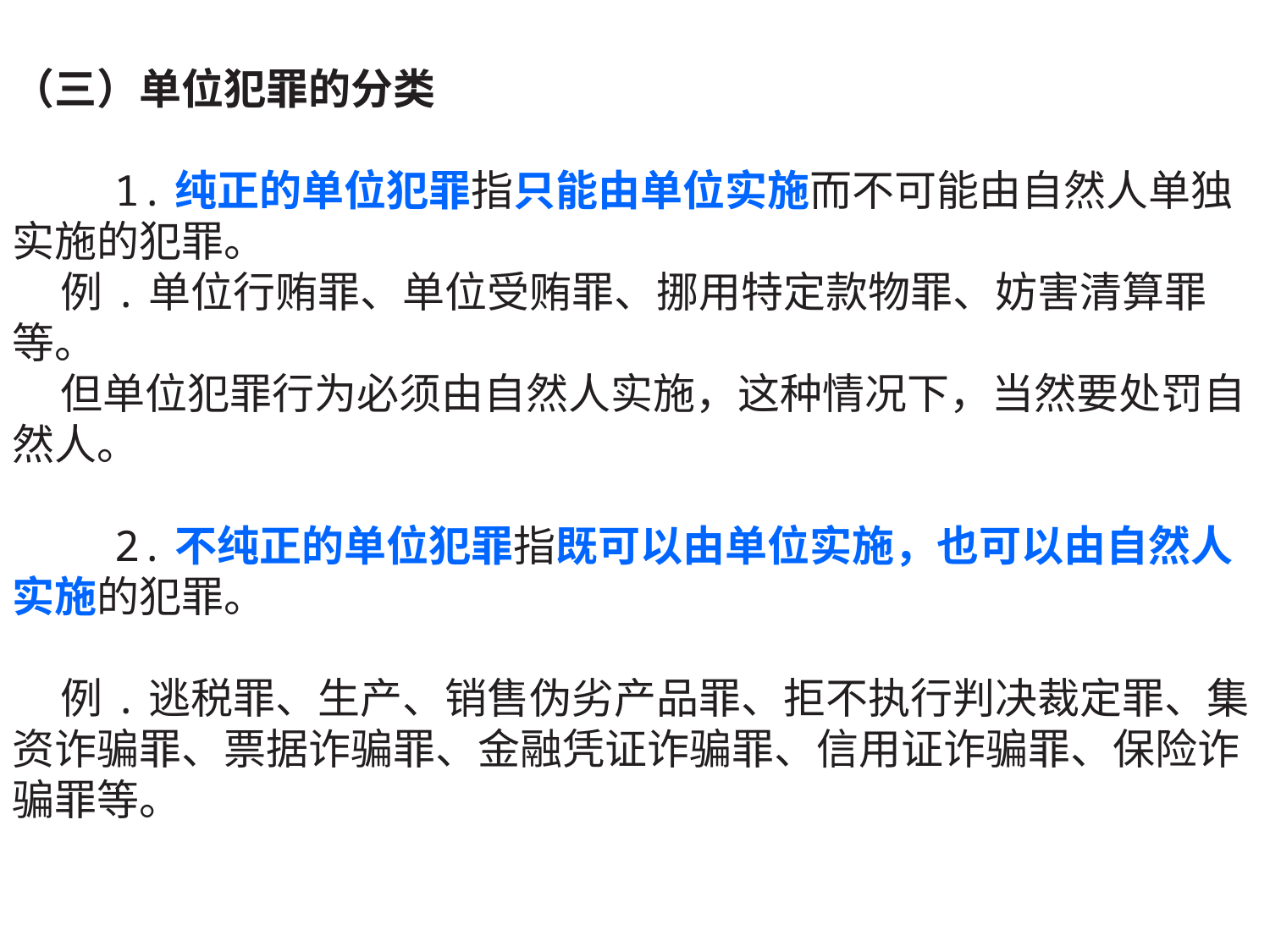

（三）单位犯罪的分类

    1.纯正的单位犯罪指只能由单位实施而不可能由自然人单独实施的犯罪。
    例.单位行贿罪、单位受贿罪、挪用特定款物罪、妨害清算罪等。
    但单位犯罪行为必须由自然人实施，这种情况下，当然要处罚自然人。

    2.不纯正的单位犯罪指既可以由单位实施，也可以由自然人实施的犯罪。

    例.逃税罪、生产、销售伪劣产品罪、拒不执行判决裁定罪、集资诈骗罪、票据诈骗罪、金融凭证诈骗罪、信用证诈骗罪、保险诈骗罪等。